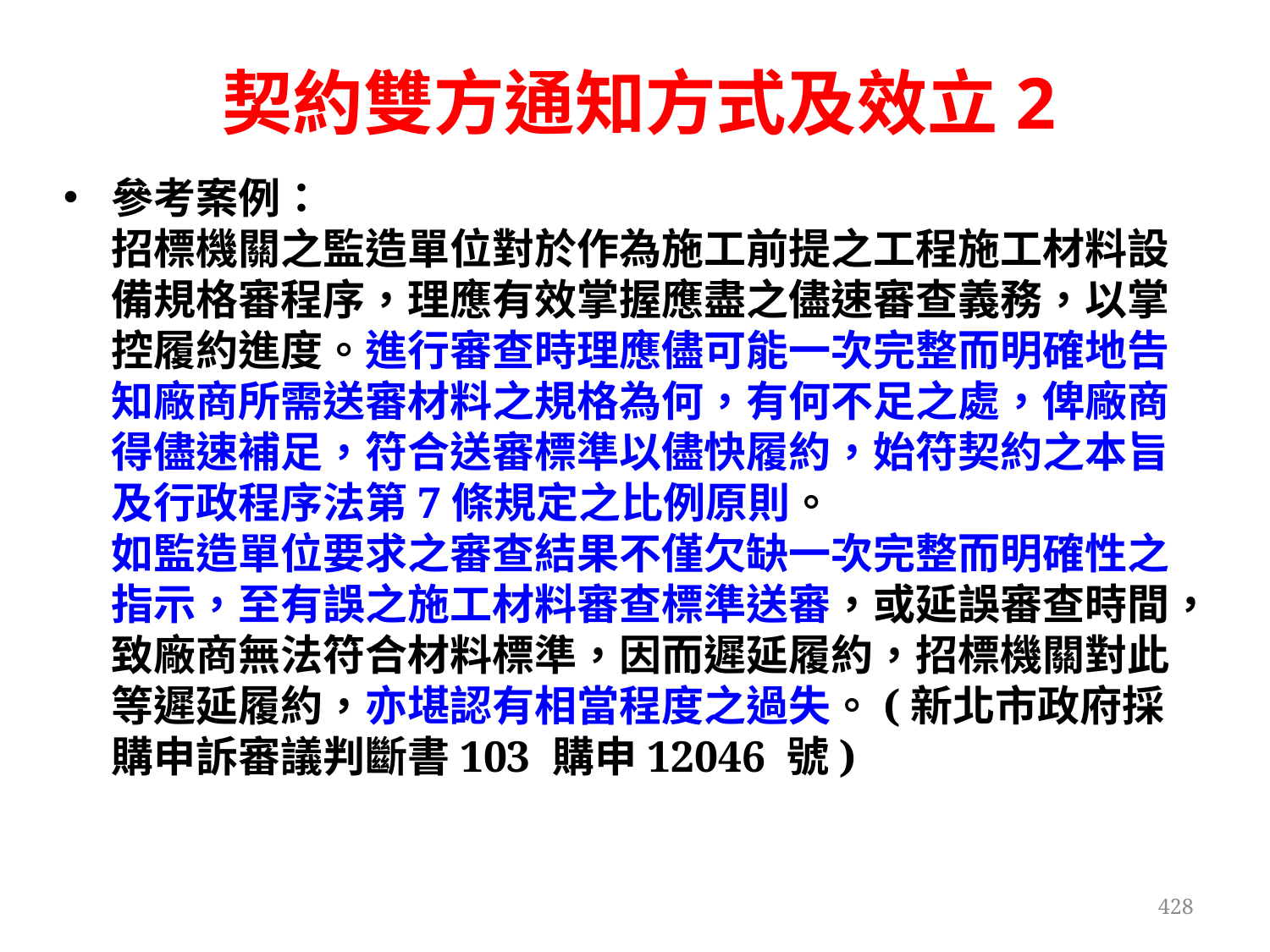

契約雙方通知方式及效立2
參考案例：
招標機關之監造單位對於作為施工前提之工程施工材料設備規格審程序，理應有效掌握應盡之儘速審查義務，以掌控履約進度。進行審查時理應儘可能一次完整而明確地告知廠商所需送審材料之規格為何，有何不足之處，俾廠商得儘速補足，符合送審標準以儘快履約，始符契約之本旨及行政程序法第7條規定之比例原則。
如監造單位要求之審查結果不僅欠缺一次完整而明確性之指示，至有誤之施工材料審查標準送審，或延誤審查時間，致廠商無法符合材料標準，因而遲延履約，招標機關對此等遲延履約，亦堪認有相當程度之過失。(新北市政府採購申訴審議判斷書103 購申12046 號)

428